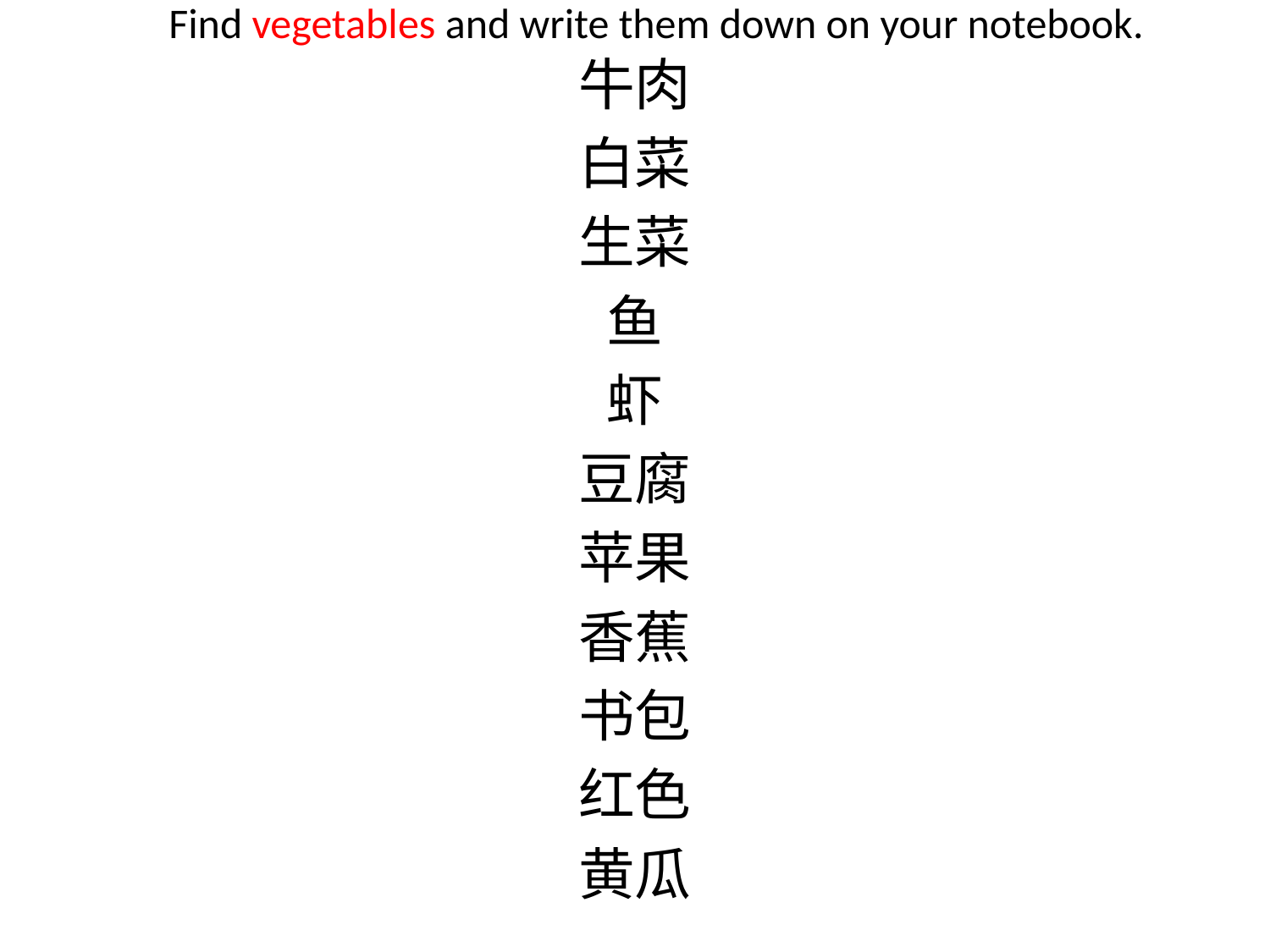

# Find vegetables and write them down on your notebook.
牛肉
白菜
生菜
鱼
虾
豆腐
苹果
香蕉
书包
红色
黄瓜